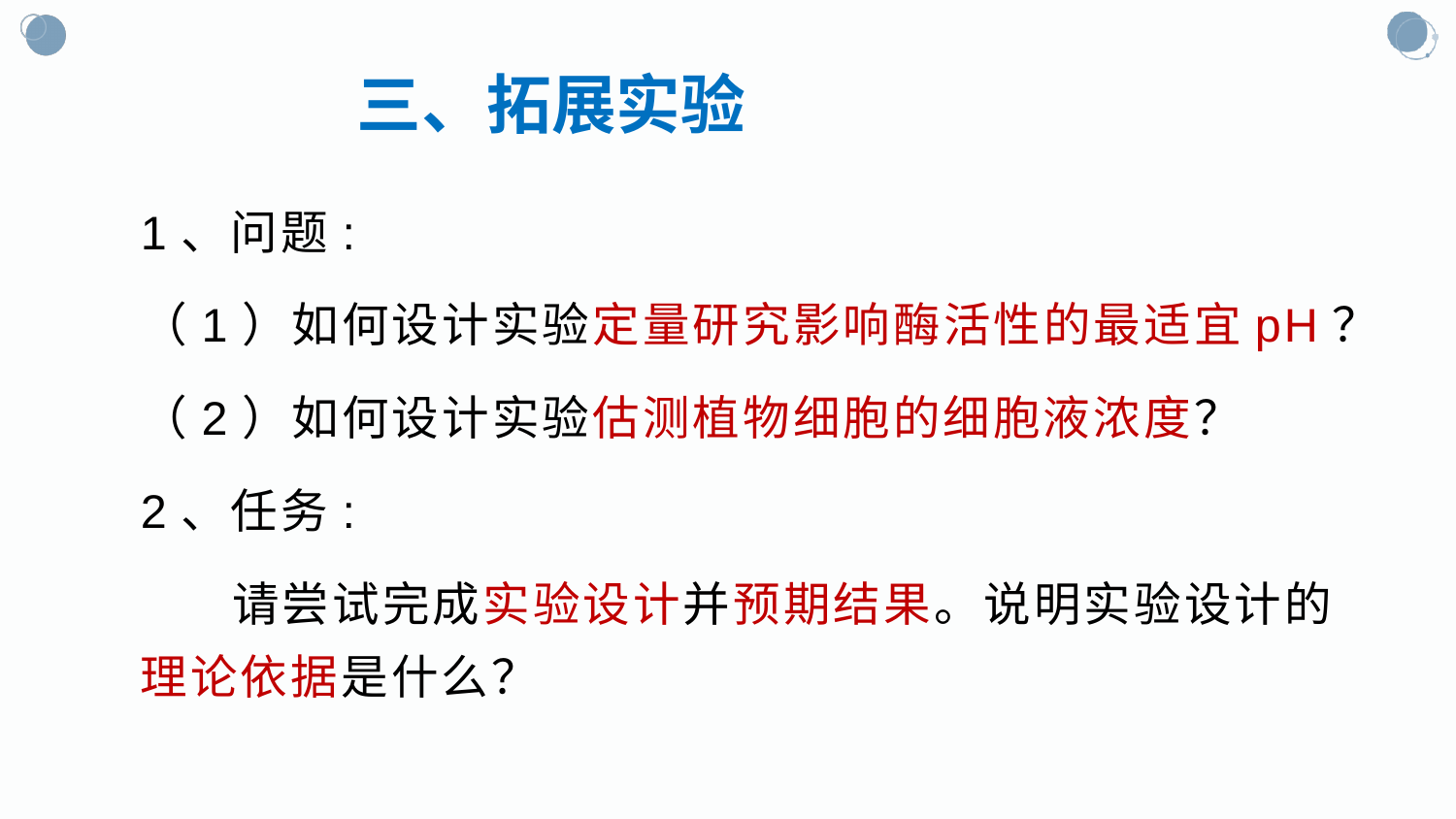

三、拓展实验
1、问题:
（1）如何设计实验定量研究影响酶活性的最适宜pH？
（2）如何设计实验估测植物细胞的细胞液浓度？
2、任务:
      请尝试完成实验设计并预期结果。说明实验设计的理论依据是什么？